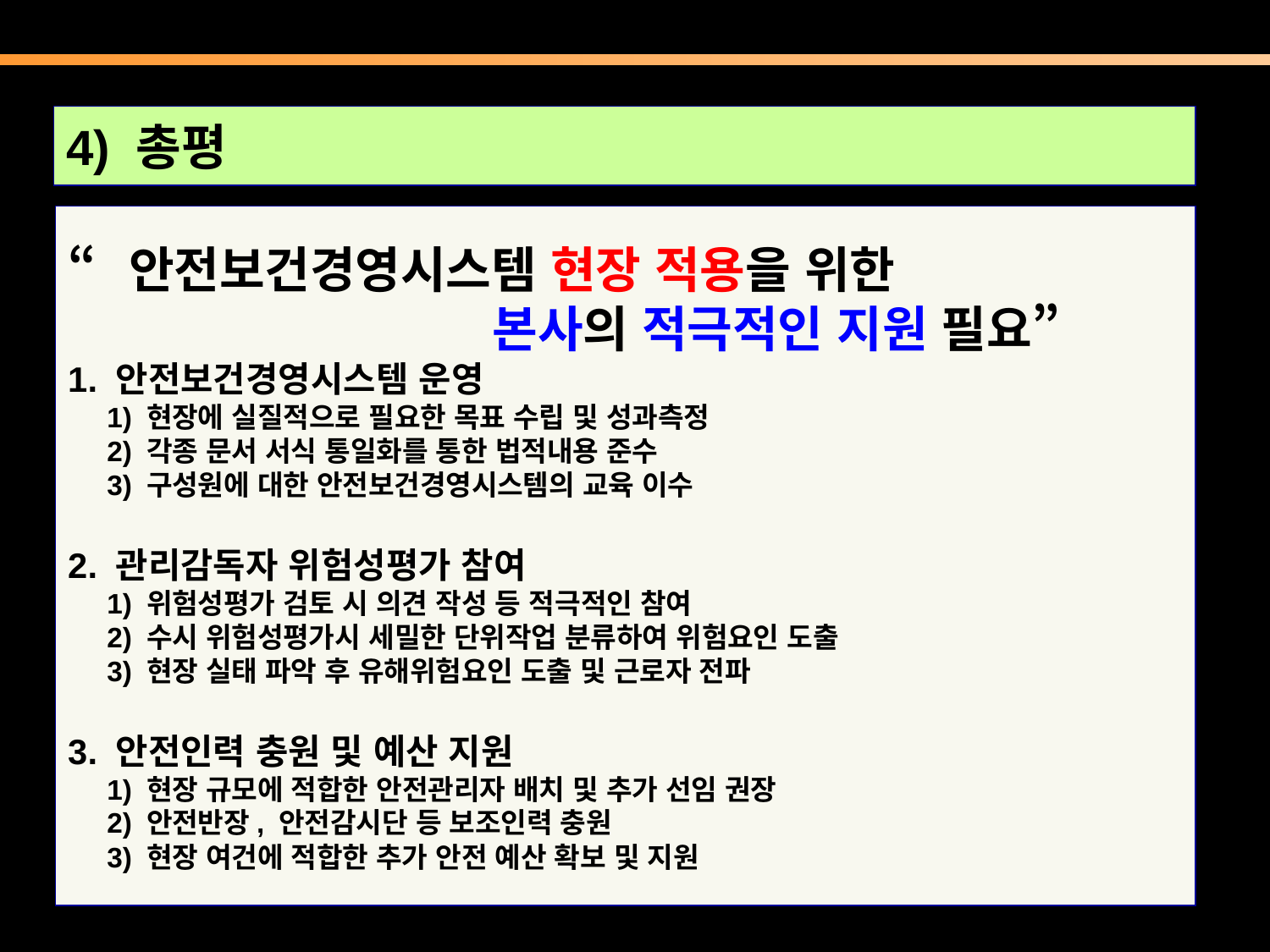

4) 총평
“안전보건경영시스템 현장 적용을 위한
                              본사의 적극적인 지원 필요”
1. 안전보건경영시스템 운영
     1) 현장에 실질적으로 필요한 목표 수립 및 성과측정
     2) 각종 문서 서식 통일화를 통한 법적내용 준수
     3) 구성원에 대한 안전보건경영시스템의 교육 이수

2. 관리감독자 위험성평가 참여
     1) 위험성평가 검토 시 의견 작성 등 적극적인 참여
     2) 수시 위험성평가시 세밀한 단위작업 분류하여 위험요인 도출
     3) 현장 실태 파악 후 유해위험요인 도출 및 근로자 전파

3. 안전인력 충원 및 예산 지원
     1) 현장 규모에 적합한 안전관리자 배치 및 추가 선임 권장
     2) 안전반장, 안전감시단 등 보조인력 충원
     3) 현장 여건에 적합한 추가 안전 예산 확보 및 지원